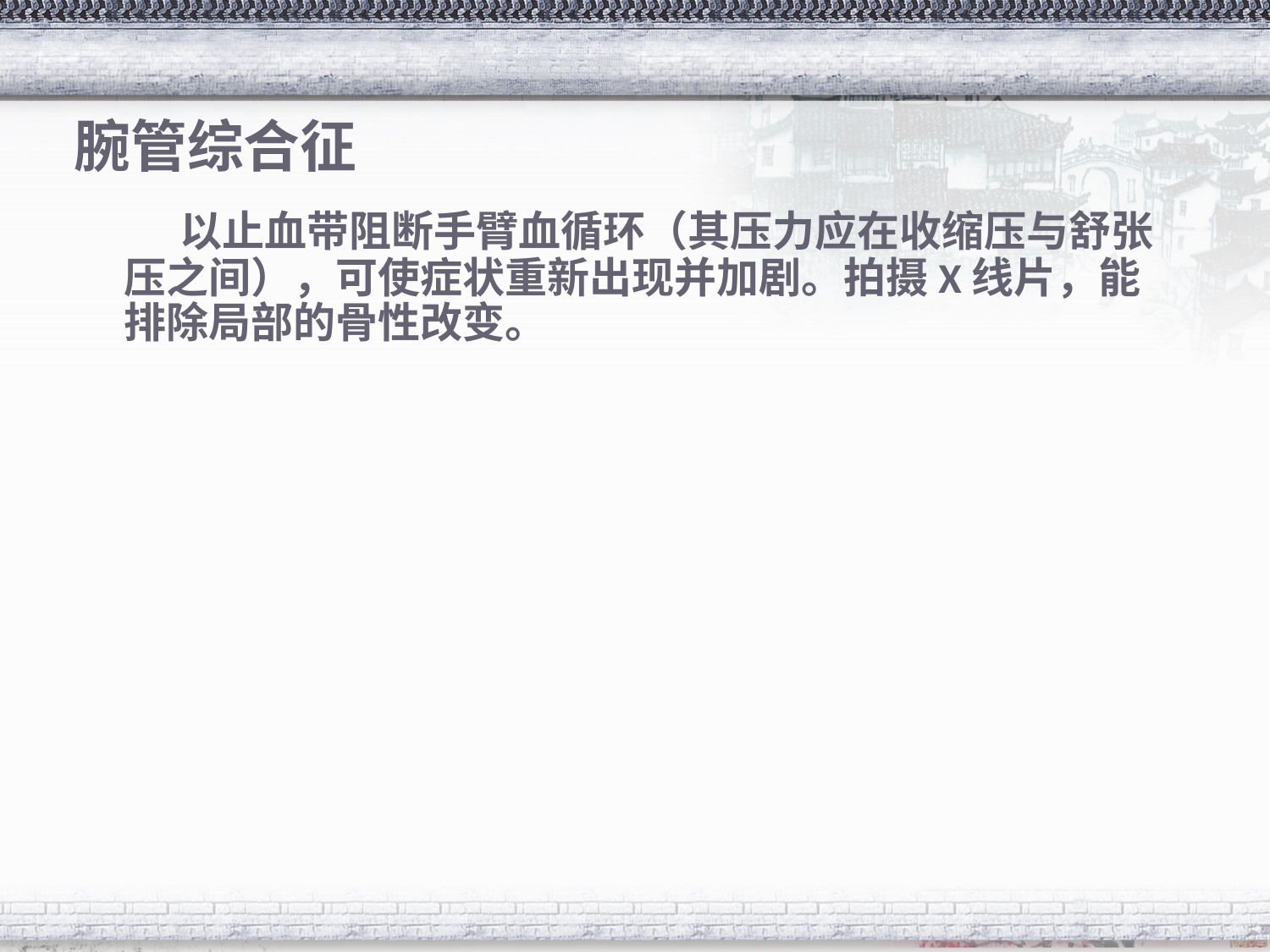

# 腕管综合征
          以止血带阻断手臂血循环（其压力应在收缩压与舒张压之间），可使症状重新出现并加剧。拍摄X线片，能排除局部的骨性改变。